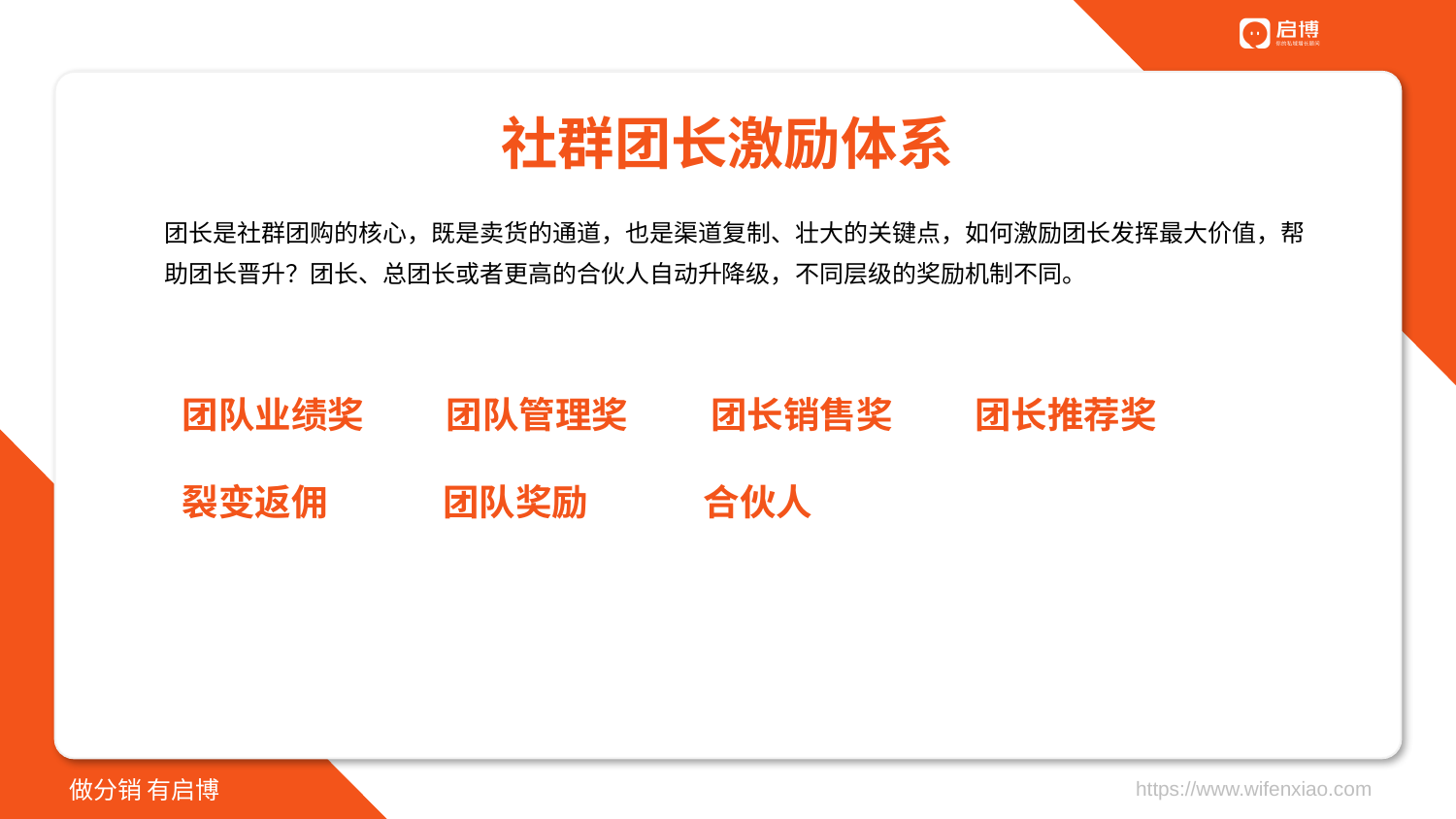

社群团长激励体系
团长是社群团购的核心，既是卖货的通道，也是渠道复制、壮大的关键点，如何激励团长发挥最大价值，帮助团长晋升？团长、总团长或者更高的合伙人自动升降级，不同层级的奖励机制不同。
团队业绩奖          团队管理奖          团长销售奖          团长推荐奖
裂变返佣              团队奖励              合伙人